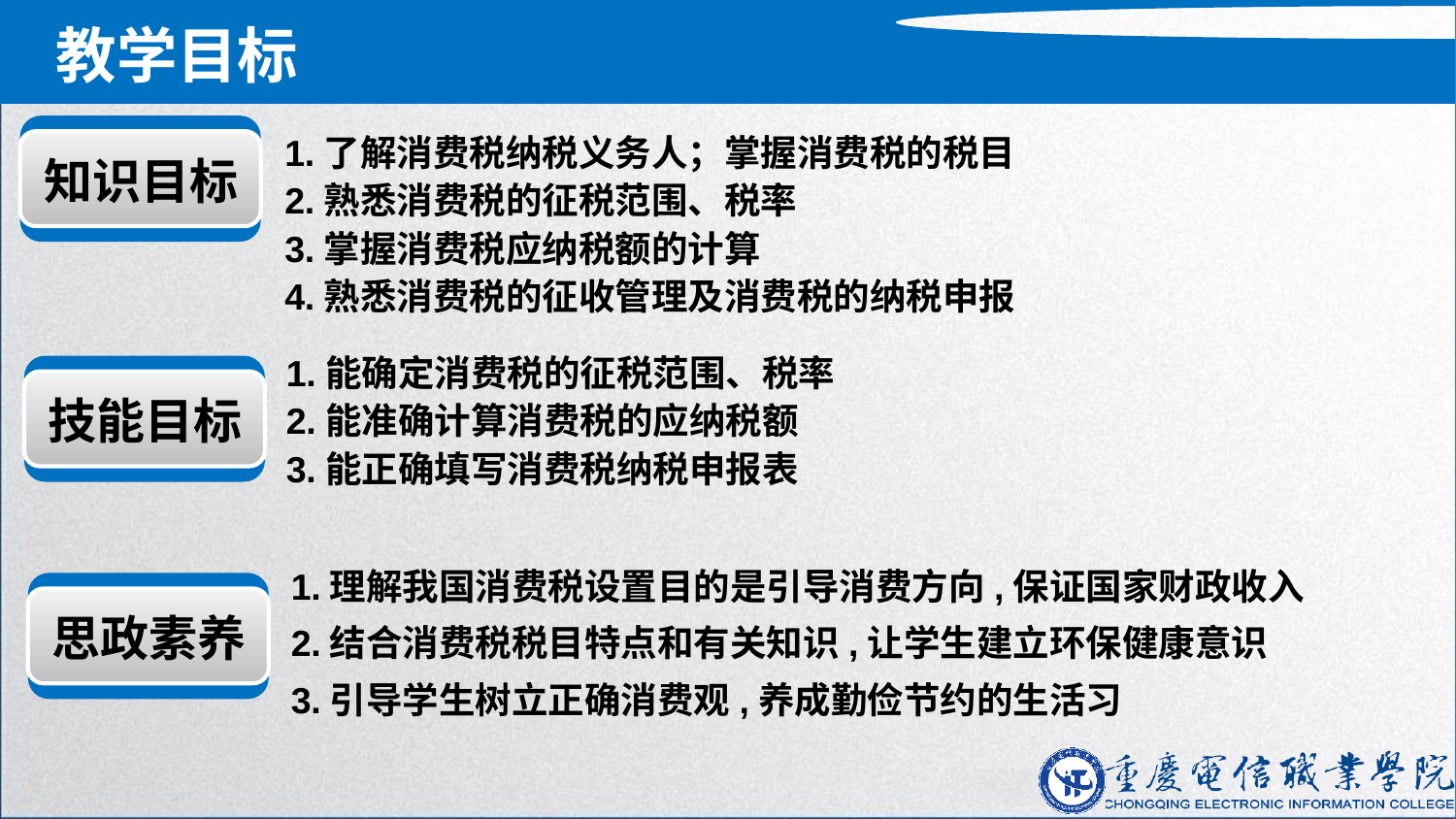

教学目标
zzzzzzzzz

知识目标
1.了解消费税纳税义务人；掌握消费税的税目
2.熟悉消费税的征税范围、税率
3.掌握消费税应纳税额的计算
4.熟悉消费税的征收管理及消费税的纳税申报
1.能确定消费税的征税范围、税率
2.能准确计算消费税的应纳税额
3.能正确填写消费税纳税申报表
zzzzzzzzz

技能目标
1.理解我国消费税设置目的是引导消费方向,保证国家财政收入
2.结合消费税税目特点和有关知识,让学生建立环保健康意识
3.引导学生树立正确消费观,养成勤俭节约的生活习
zzzzzzzzz

思政素养